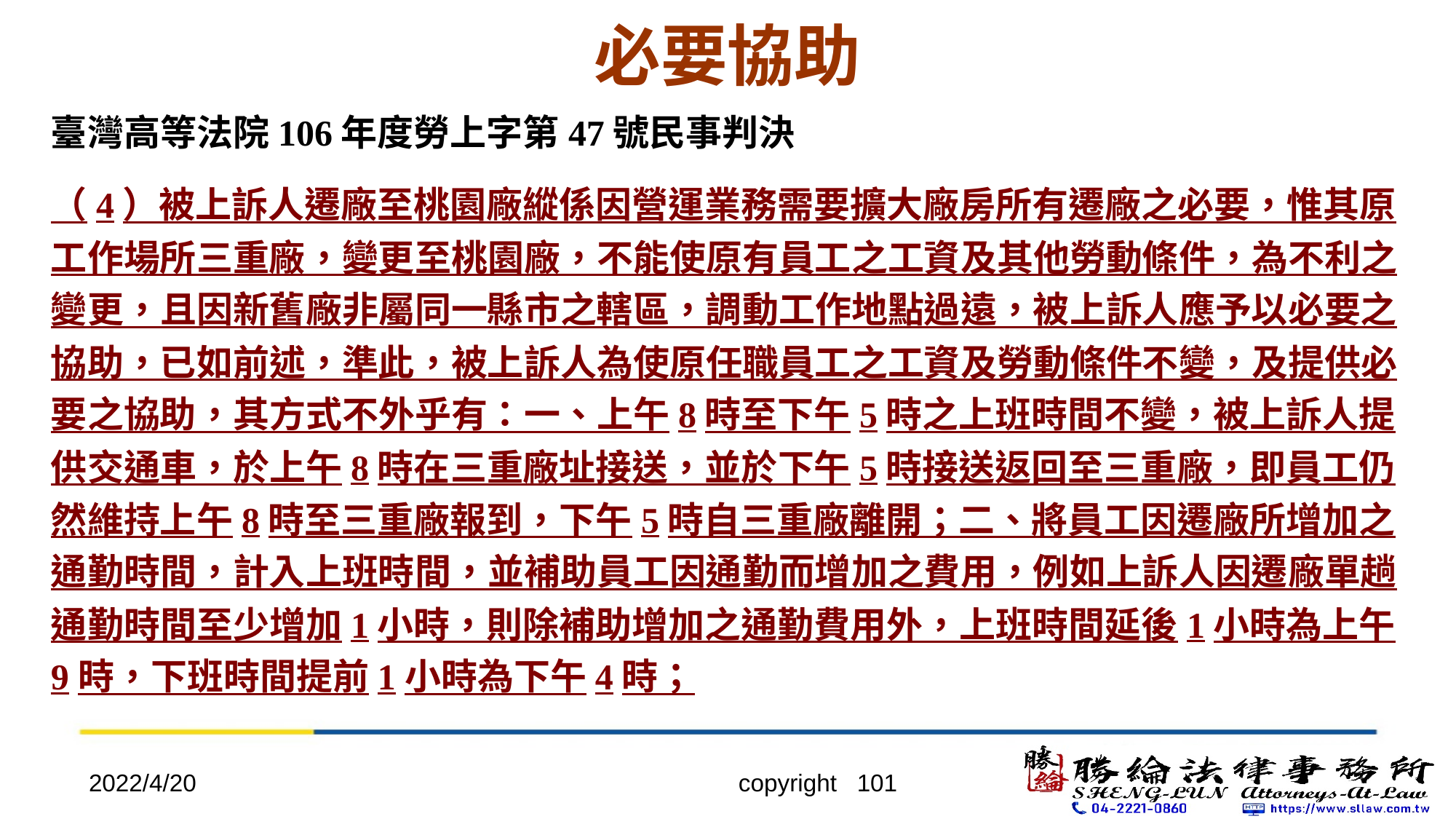

# 必要協助
臺灣高等法院106年度勞上字第47號民事判決

（4）被上訴人遷廠至桃園廠縱係因營運業務需要擴大廠房所有遷廠之必要，惟其原工作場所三重廠，變更至桃園廠，不能使原有員工之工資及其他勞動條件，為不利之變更，且因新舊廠非屬同一縣市之轄區，調動工作地點過遠，被上訴人應予以必要之協助，已如前述，準此，被上訴人為使原任職員工之工資及勞動條件不變，及提供必要之協助，其方式不外乎有：一、上午8時至下午5時之上班時間不變，被上訴人提供交通車，於上午8時在三重廠址接送，並於下午5時接送返回至三重廠，即員工仍然維持上午8時至三重廠報到，下午5時自三重廠離開；二、將員工因遷廠所增加之通勤時間，計入上班時間，並補助員工因通勤而增加之費用，例如上訴人因遷廠單趟通勤時間至少增加1小時，則除補助增加之通勤費用外，上班時間延後1小時為上午9時，下班時間提前1小時為下午4時；

2022/4/20
copyright   101